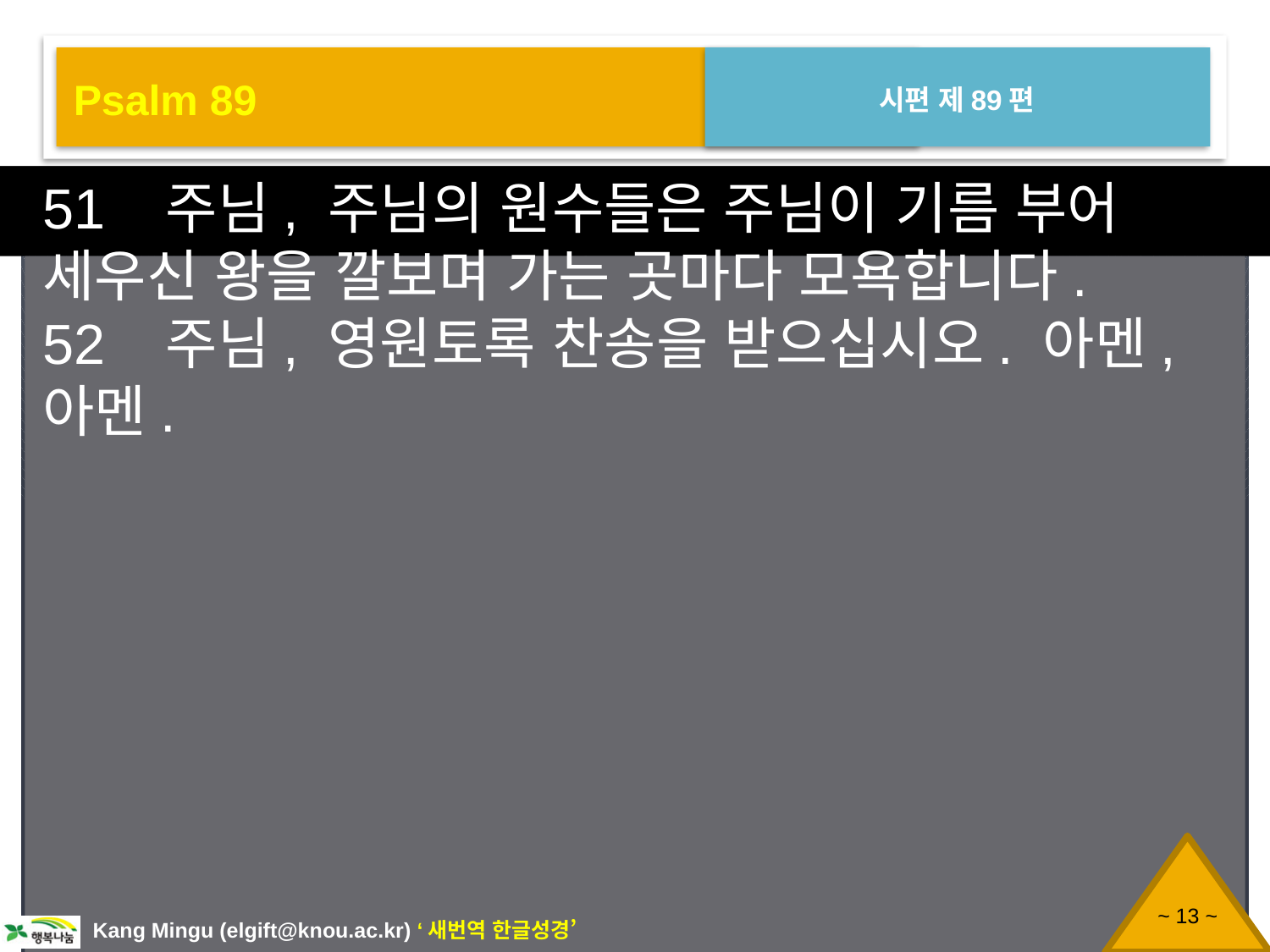

Psalm 89
시편 제89편
51   주님, 주님의 원수들은 주님이 기름 부어 세우신 왕을 깔보며 가는 곳마다 모욕합니다.
52   주님, 영원토록 찬송을 받으십시오. 아멘, 아멘.